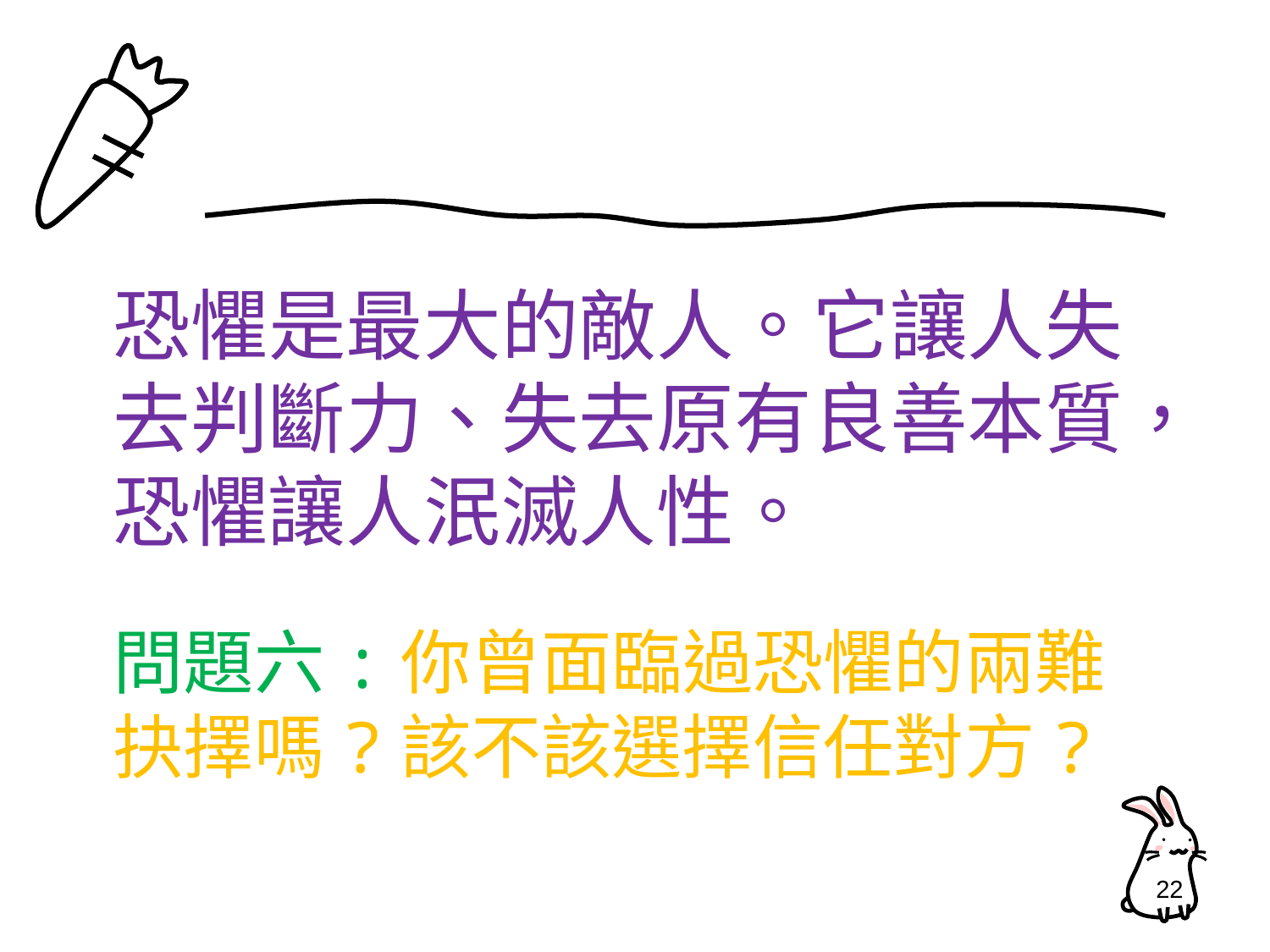

恐懼是最大的敵人。它讓人失去判斷力、失去原有良善本質，恐懼讓人泯滅人性。

# 問題六:你曾面臨過恐懼的兩難抉擇嗎?該不該選擇信任對方?
22